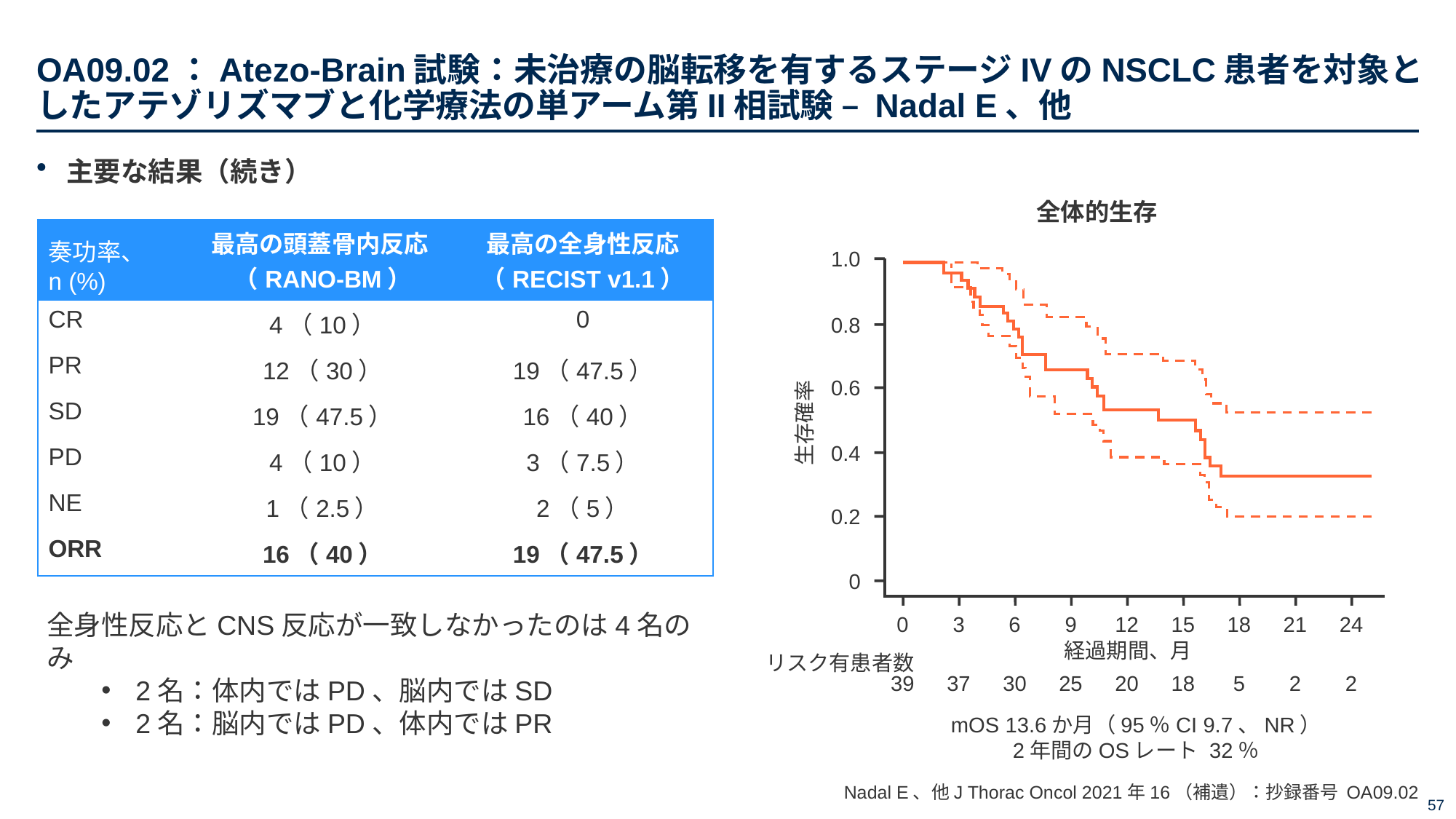

# OA09.02：Atezo-Brain試験：未治療の脳転移を有するステージIVのNSCLC患者を対象としたアテゾリズマブと化学療法の単アーム第II相試験 – Nadal E、他
主要な結果（続き）
全体的生存
| 奏功率、 n (%) | 最高の頭蓋骨内反応 （RANO-BM） | 最高の全身性反応 （RECIST v1.1） |
| --- | --- | --- |
| CR | 4（10） | 0 |
| PR | 12（30） | 19（47.5） |
| SD | 19（47.5） | 16（40） |
| PD | 4（10） | 3（7.5） |
| NE | 1（2.5） | 2（5） |
| ORR | 16（40） | 19（47.5） |
1.0

0.8

0.6

生存確率
0.4

0.2

0

0
3
6
9
12
15
18
21
24
経過期間、月
リスク有患者数
39
37
30
25
20
18
5
2
2

全身性反応とCNS反応が一致しなかったのは4名のみ
2名：体内ではPD、脳内ではSD
2名：脳内ではPD、体内ではPR
mOS 13.6か月（95％CI 9.7、NR）
2年間のOSレート 32％
Nadal E、他J Thorac Oncol 2021年16（補遺）：抄録番号 OA09.02